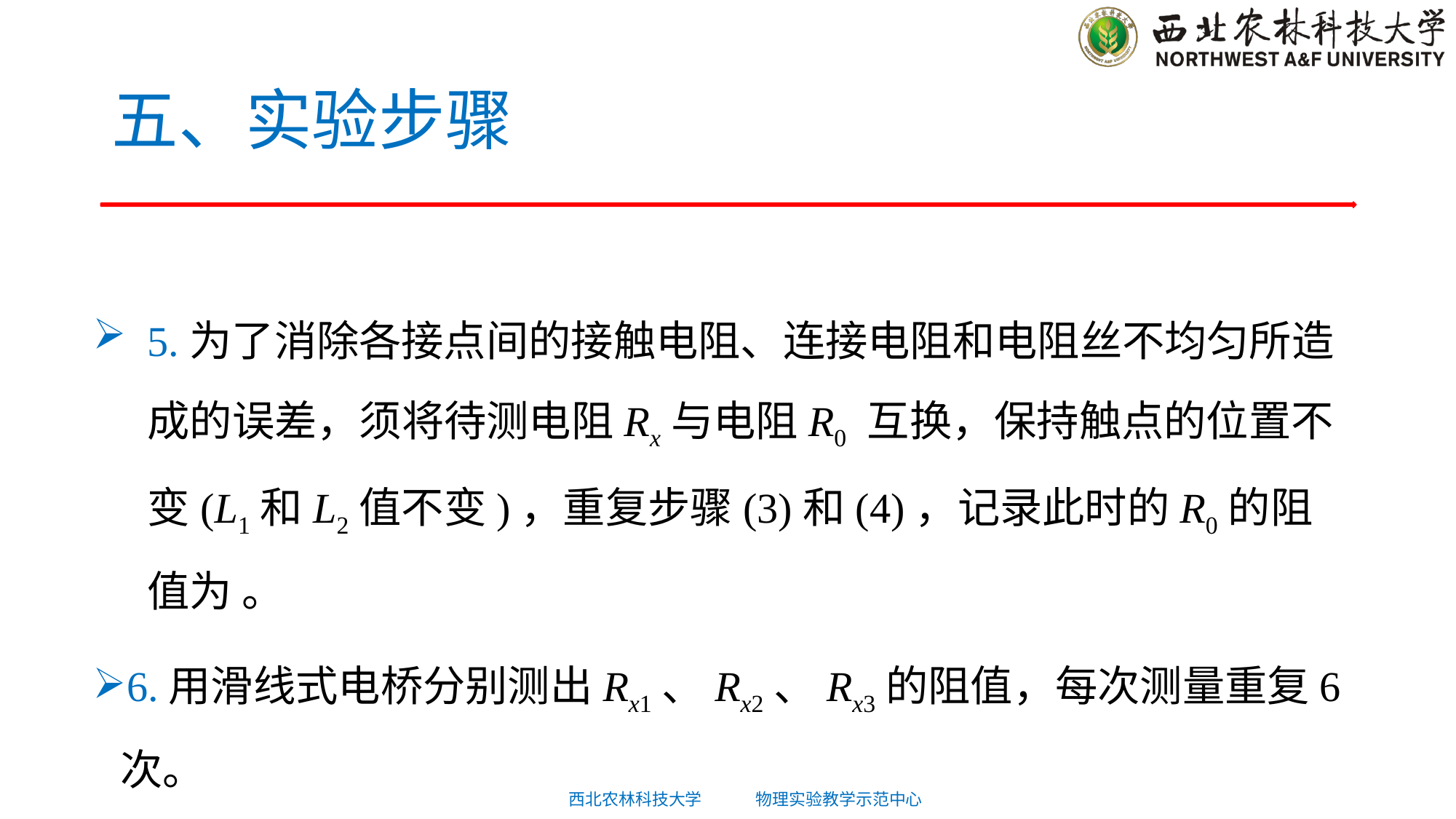

# 五、实验步骤
5.为了消除各接点间的接触电阻、连接电阻和电阻丝不均匀所造成的误差，须将待测电阻Rx与电阻R0 互换，保持触点的位置不变(L1和L2值不变)，重复步骤(3)和(4)，记录此时的R0的阻值为 。
6.用滑线式电桥分别测出Rx1、Rx2、Rx3的阻值，每次测量重复6次。